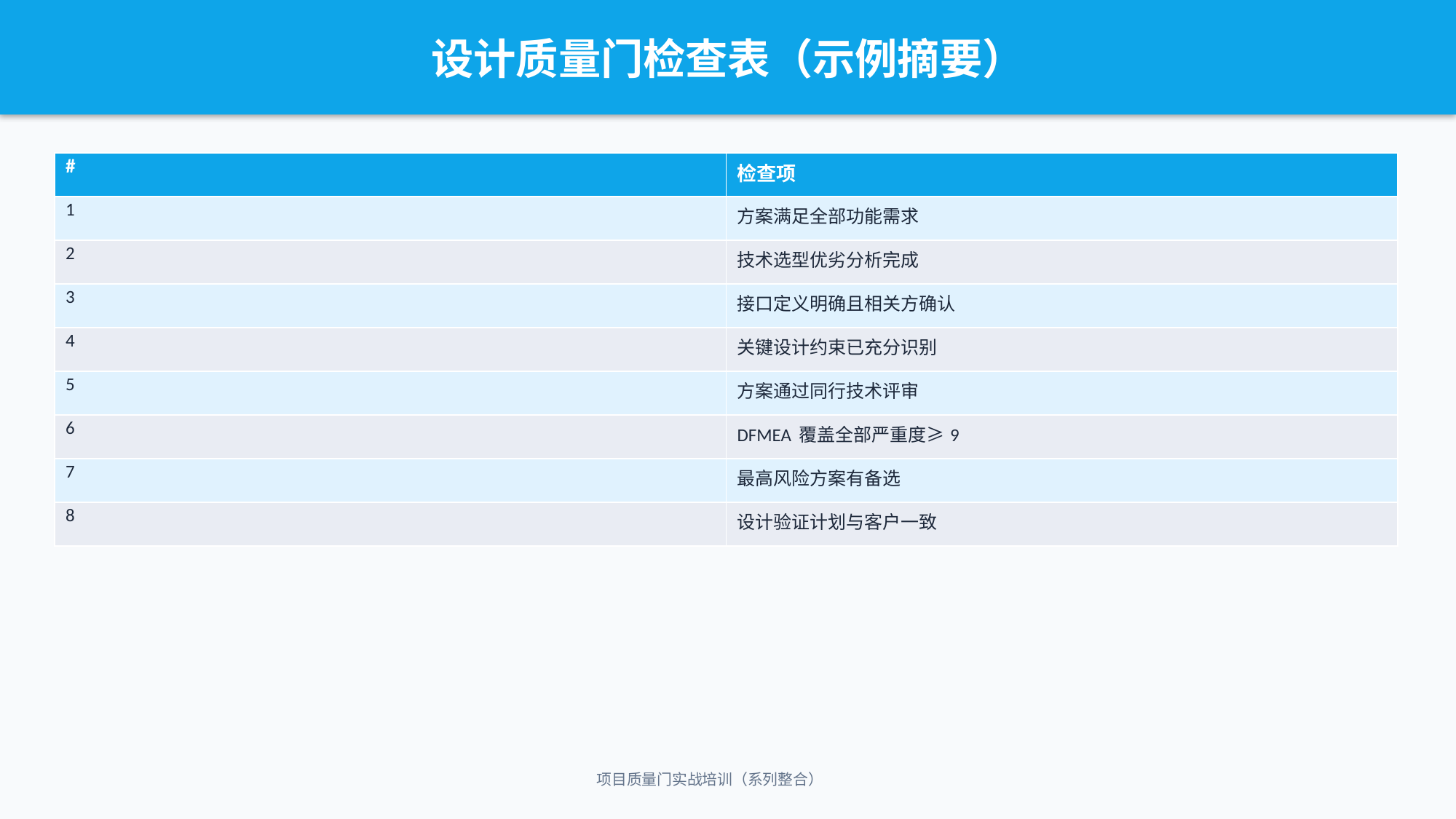

设计质量门检查表（示例摘要）
| # | 检查项 |
| --- | --- |
| 1 | 方案满足全部功能需求 |
| 2 | 技术选型优劣分析完成 |
| 3 | 接口定义明确且相关方确认 |
| 4 | 关键设计约束已充分识别 |
| 5 | 方案通过同行技术评审 |
| 6 | DFMEA 覆盖全部严重度≥9 |
| 7 | 最高风险方案有备选 |
| 8 | 设计验证计划与客户一致 |
项目质量门实战培训（系列整合）